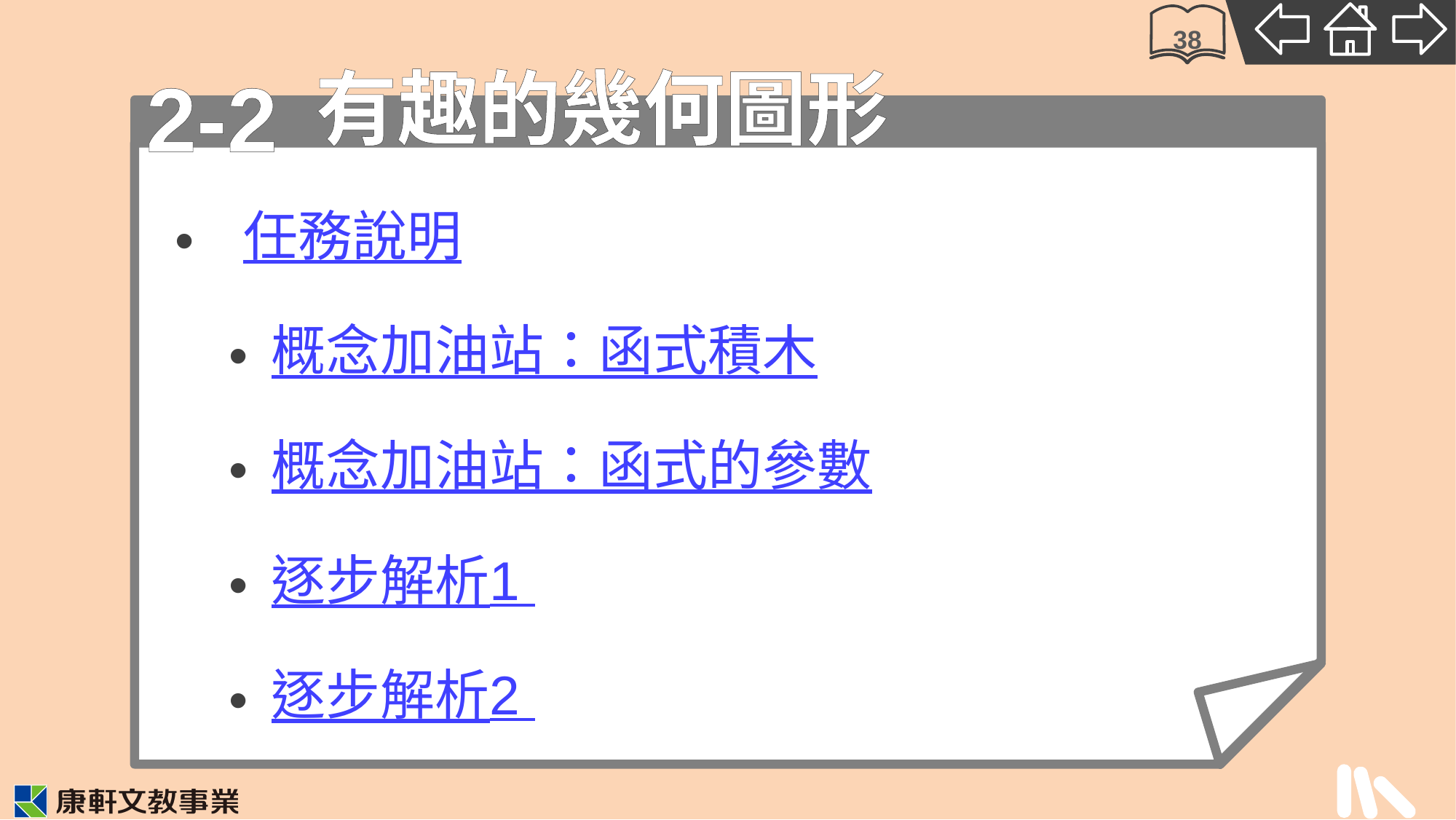

38

2-2
# 有趣的幾何圖形
任務說明
概念加油站：函式積木
概念加油站：函式的參數
逐步解析1
逐步解析2